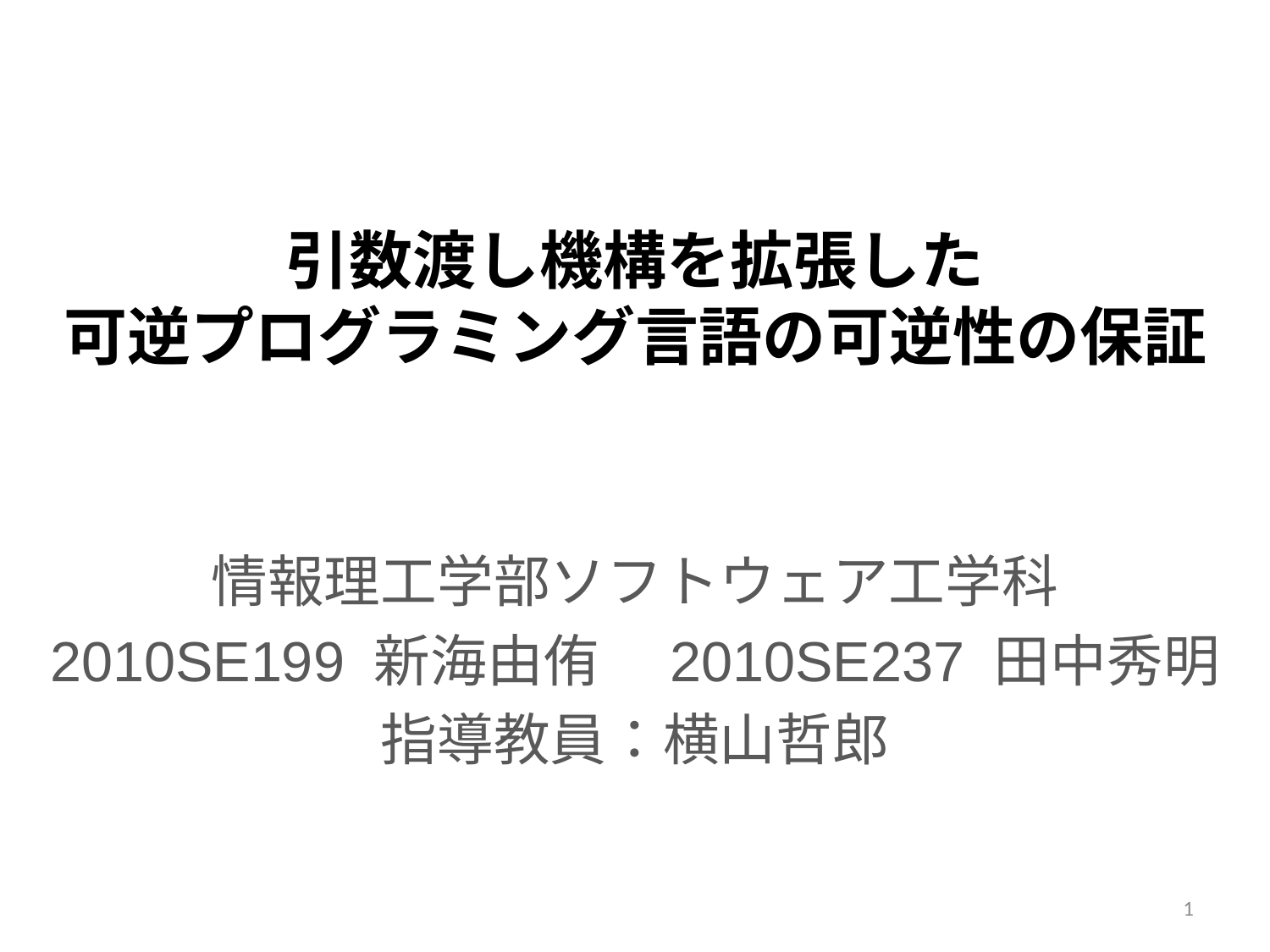

# 引数渡し機構を拡張した 可逆プログラミング言語の可逆性の保証
情報理工学部ソフトウェア工学科
2010SE199 新海由侑　2010SE237 田中秀明
指導教員：横山哲郎
1